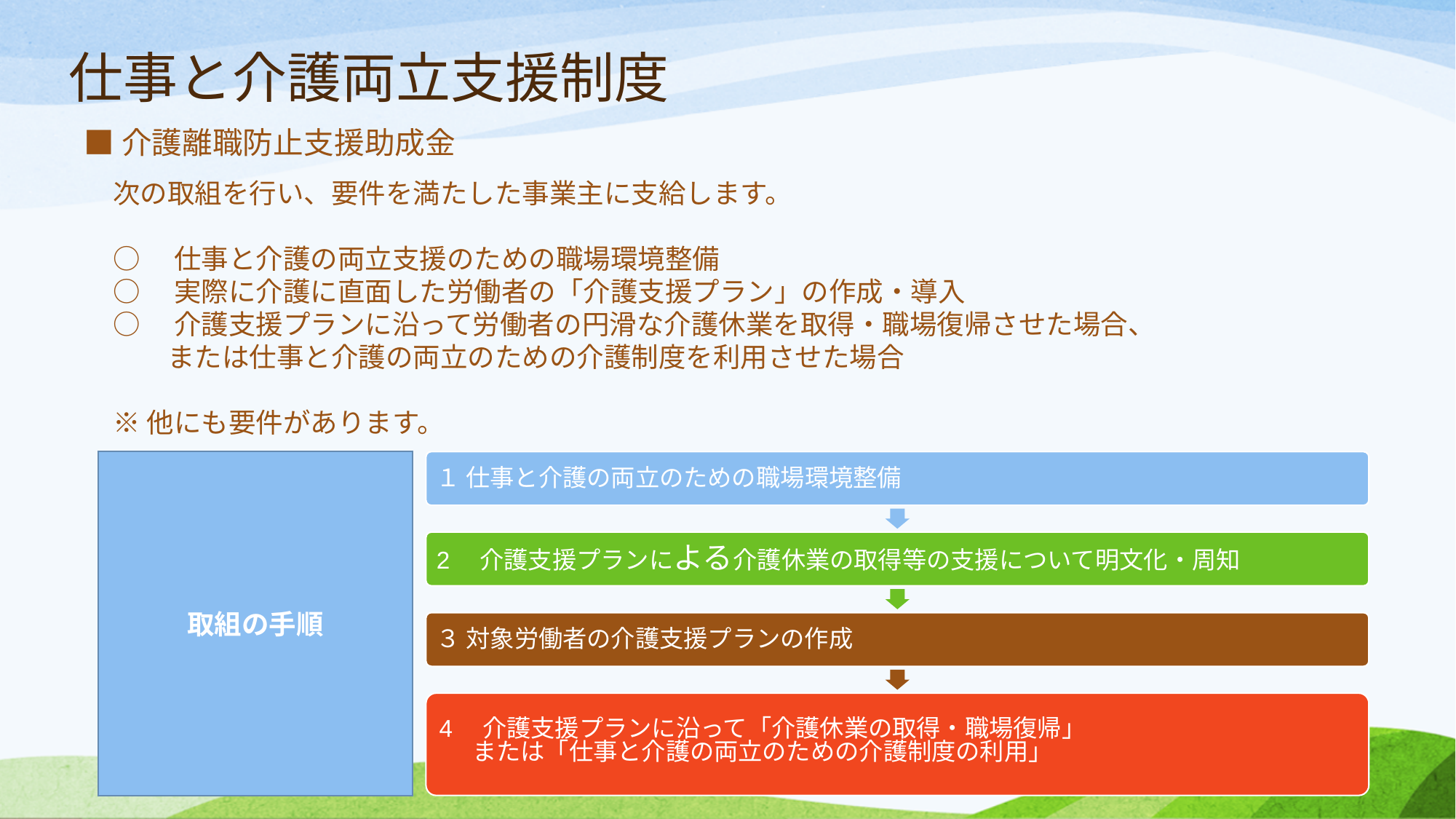

仕事と介護両立支援制度
■介護離職防止支援助成金
次の取組を行い、要件を満たした事業主に支給します。

○　仕事と介護の両立支援のための職場環境整備
○　実際に介護に直面した労働者の「介護支援プラン」の作成・導入
○　介護支援プランに沿って労働者の円滑な介護休業を取得・職場復帰させた場合、
　　または仕事と介護の両立のための介護制度を利用させた場合

※他にも要件があります。
取組の手順
１ 仕事と介護の両立のための職場環境整備

2　介護支援プランによる介護休業の取得等の支援について明文化・周知

３ 対象労働者の介護支援プランの作成

4　介護支援プランに沿って「介護休業の取得・職場復帰」
     または「仕事と介護の両立のための介護制度の利用」